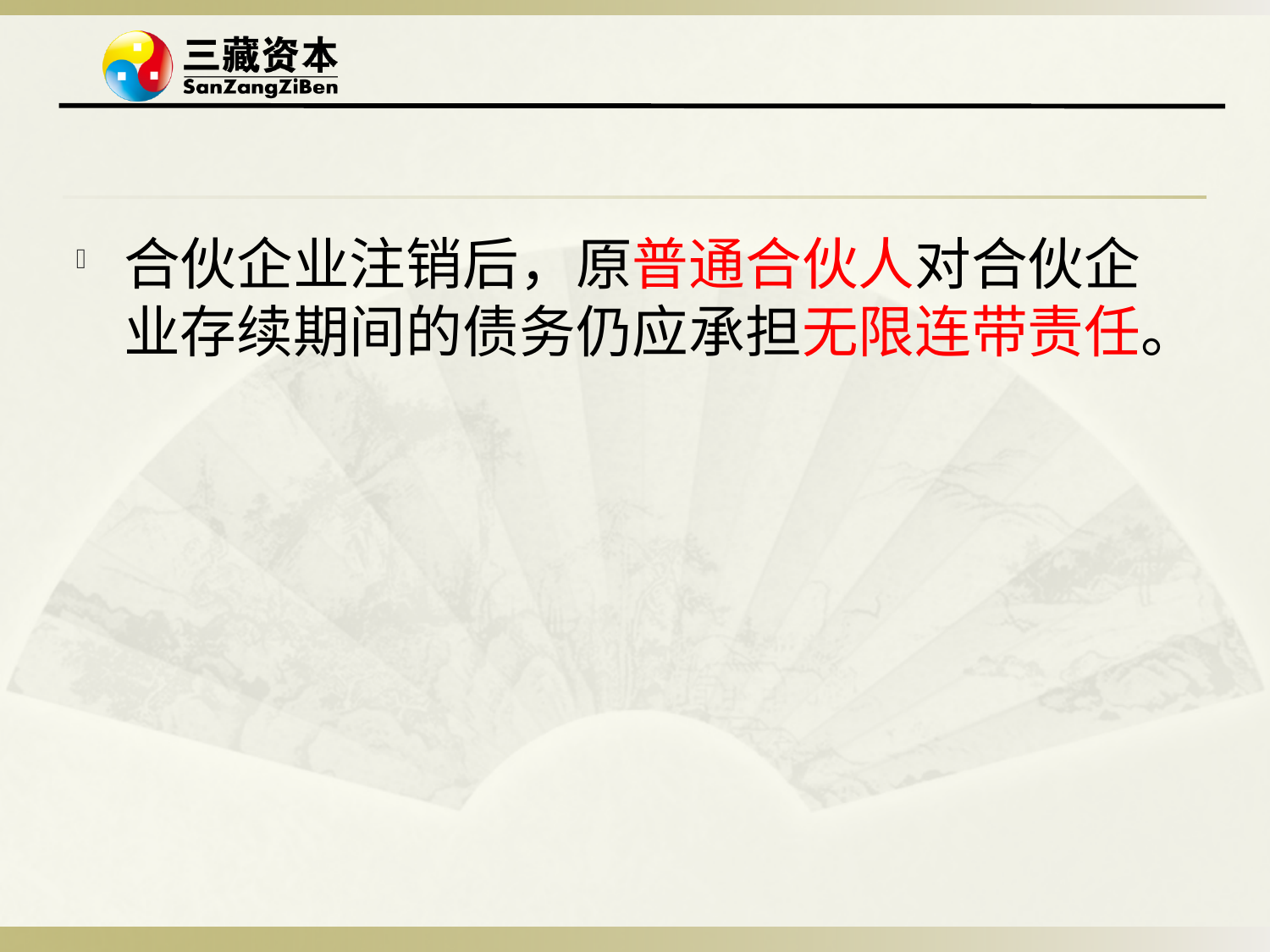

#
合伙企业注销后，原普通合伙人对合伙企业存续期间的债务仍应承担无限连带责任。